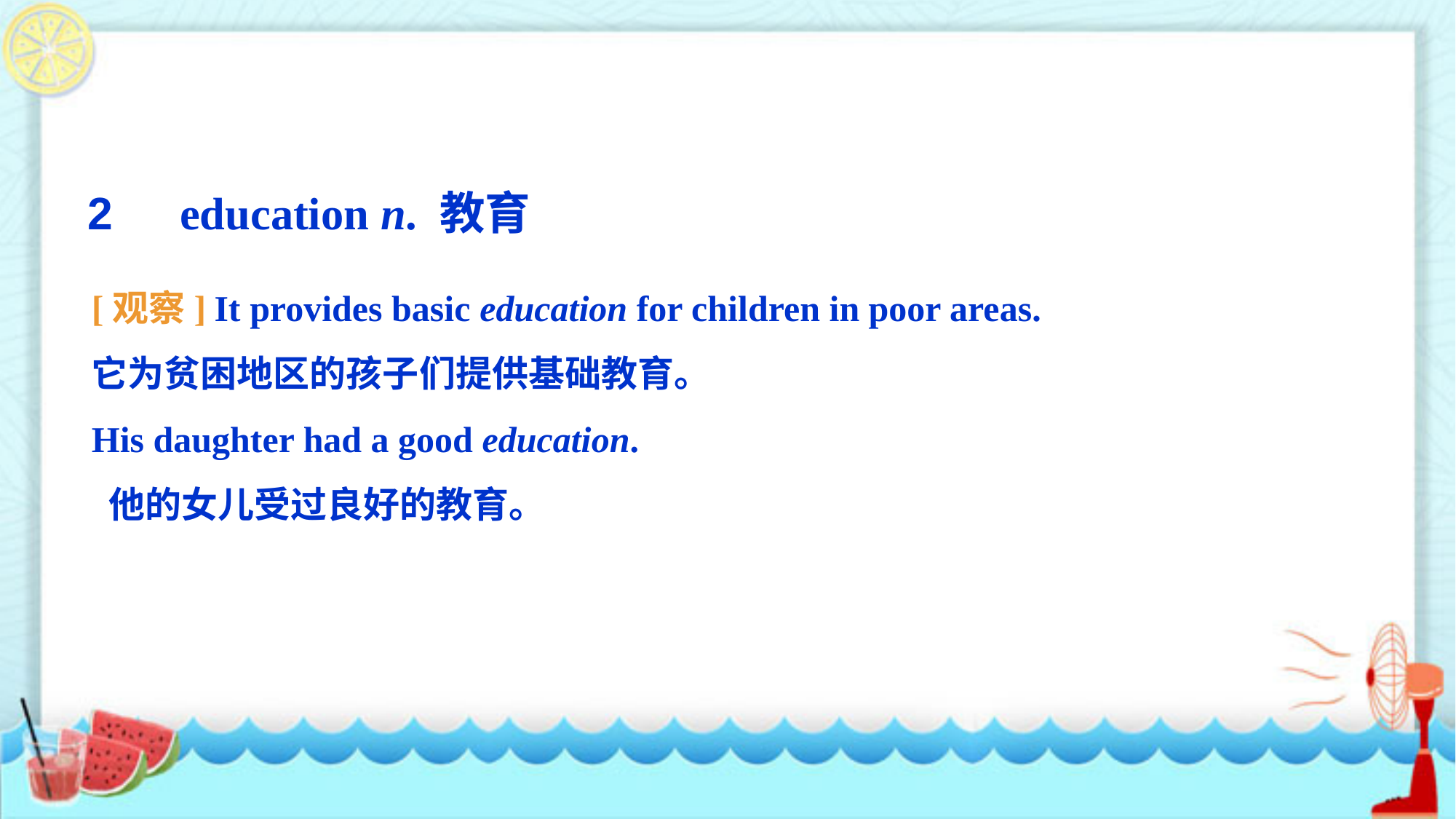

2　education n. 教育
[观察] It provides basic education for children in poor areas.
它为贫困地区的孩子们提供基础教育。
His daughter had a good education.
 他的女儿受过良好的教育。